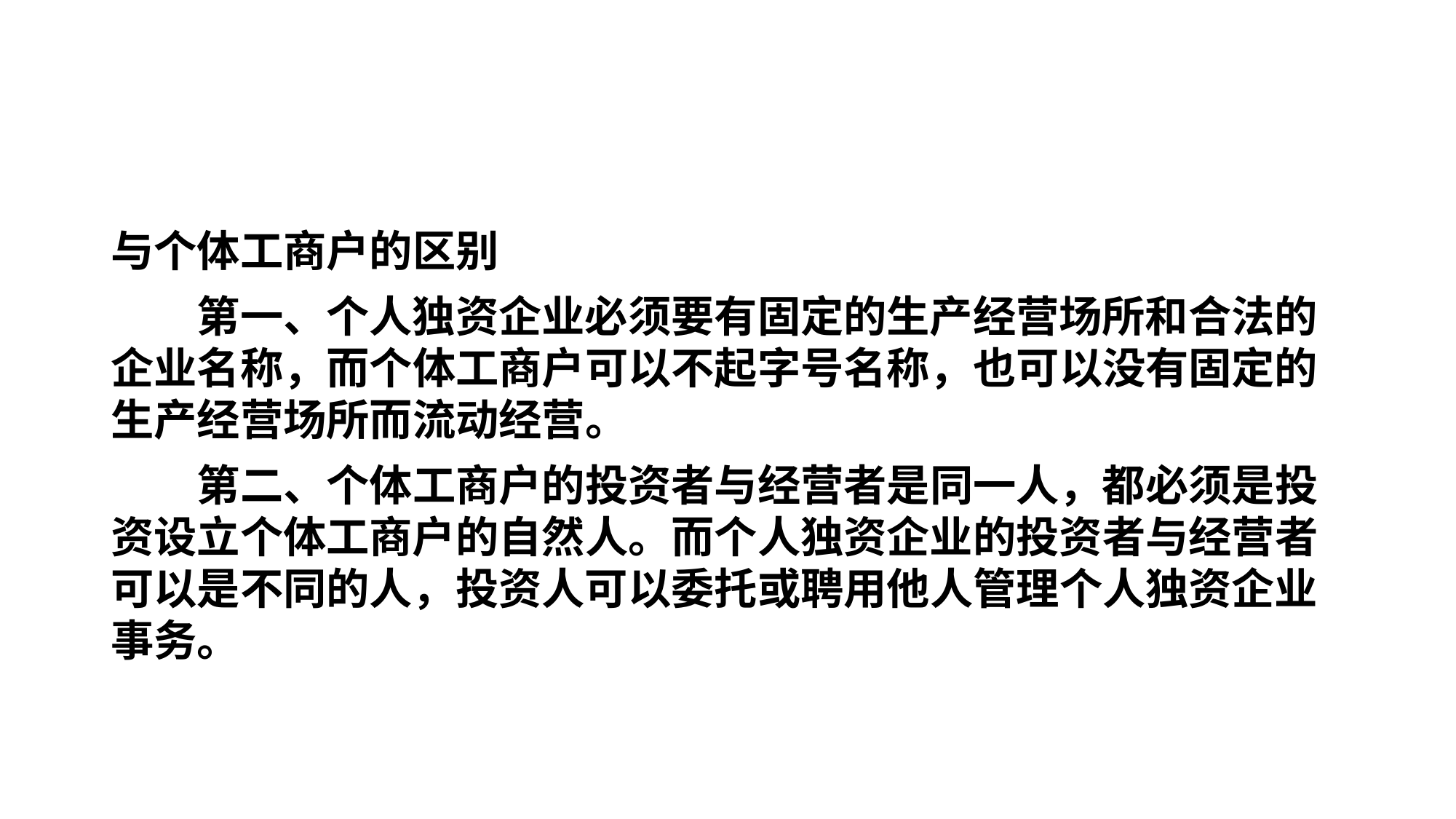

#
与个体工商户的区别
　　第一、个人独资企业必须要有固定的生产经营场所和合法的企业名称，而个体工商户可以不起字号名称，也可以没有固定的生产经营场所而流动经营。
　　第二、个体工商户的投资者与经营者是同一人，都必须是投资设立个体工商户的自然人。而个人独资企业的投资者与经营者可以是不同的人，投资人可以委托或聘用他人管理个人独资企业事务。